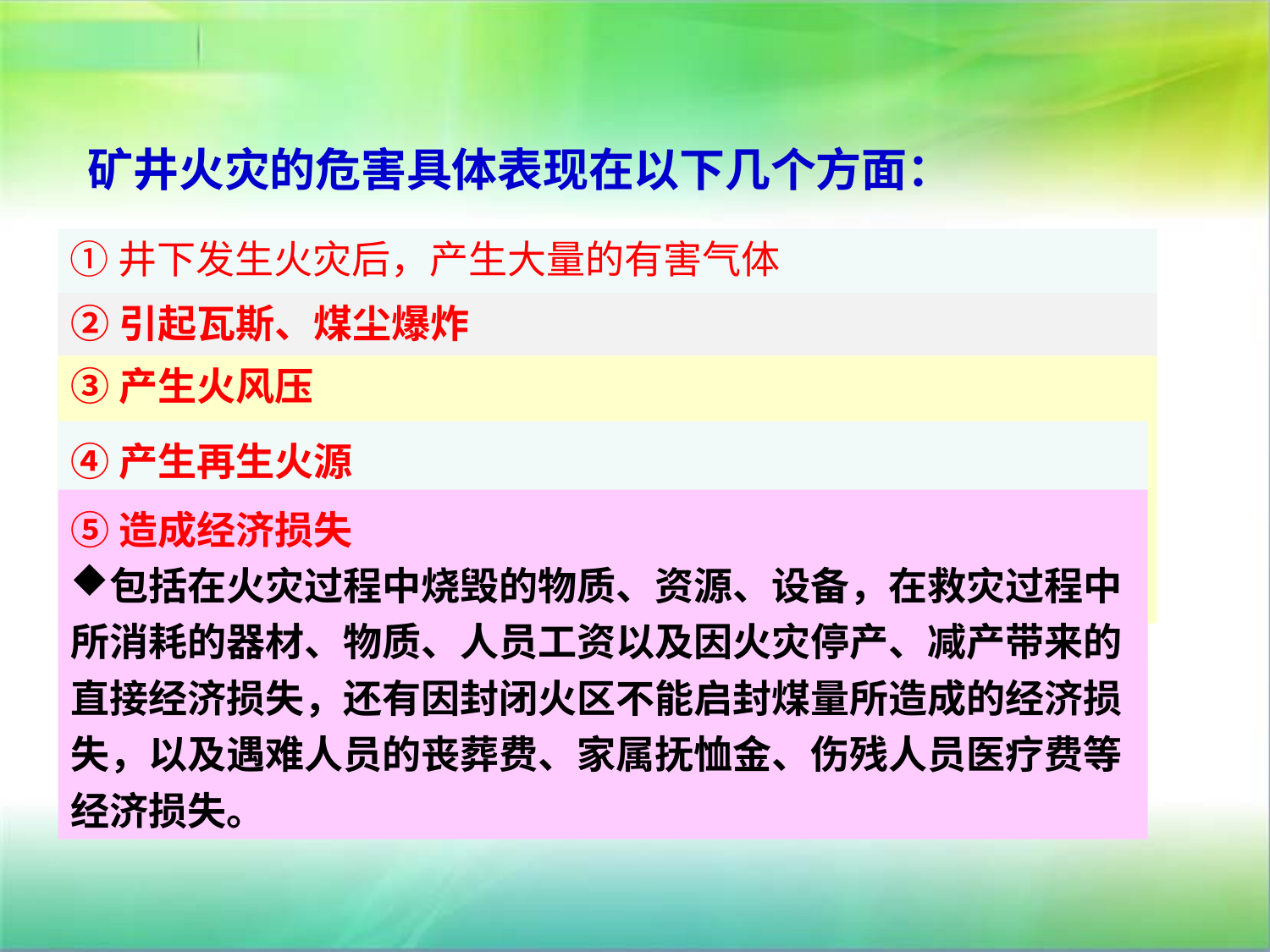

# 矿井火灾的危害具体表现在以下几个方面：
①井下发生火灾后，产生大量的有害气体
高温火烟中，一氧化碳、二氧化碳等有毒气体会造成人员窒息、中毒，严重威胁着人的生命安全。
②引起瓦斯、煤尘爆炸
在有瓦斯、煤尘爆炸危险的矿井，火灾不仅会直接导致瓦斯、煤尘爆炸，就是在处理火灾事故中也极易诱发瓦斯、煤尘爆炸事故，从而扩大灾情。
③产生火风压
火风压，是指火灾产生的高温烟流流经有高差的井巷所产生的附加风压。
火风压常会造成风流紊乱，使某些井巷的风流方向发生逆转现象，导致受灾范围扩大，容易使灭火人员陷人火区。
④产生再生火源
炽热含挥发性气体的烟流与相接巷道新鲜风流交汇后燃烧，使火源下风侧可能出现若干再生火源，使煤炭资源大量被烧毁或冻结，损坏机械设备。
⑤造成经济损失
包括在火灾过程中烧毁的物质、资源、设备，在救灾过程中所消耗的器材、物质、人员工资以及因火灾停产、减产带来的直接经济损失，还有因封闭火区不能启封煤量所造成的经济损失，以及遇难人员的丧葬费、家属抚恤金、伤残人员医疗费等经济损失。